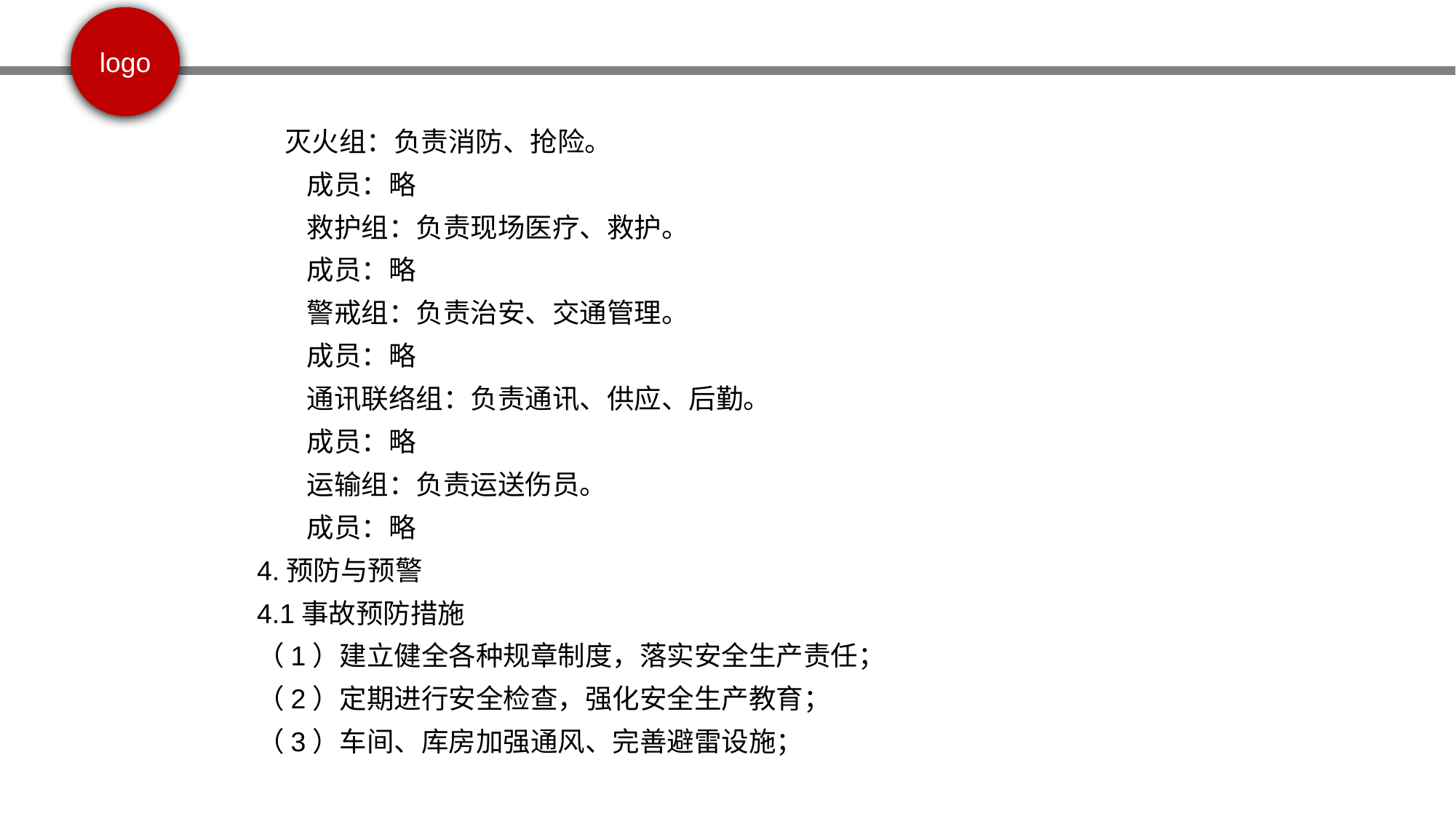

灭火组：负责消防、抢险。
       成员：略
       救护组：负责现场医疗、救护。
       成员：略
       警戒组：负责治安、交通管理。
       成员：略
       通讯联络组：负责通讯、供应、后勤。
       成员：略
       运输组：负责运送伤员。
       成员：略
4.预防与预警
4.1事故预防措施
（1）建立健全各种规章制度，落实安全生产责任；
（2）定期进行安全检查，强化安全生产教育；
（3）车间、库房加强通风、完善避雷设施；